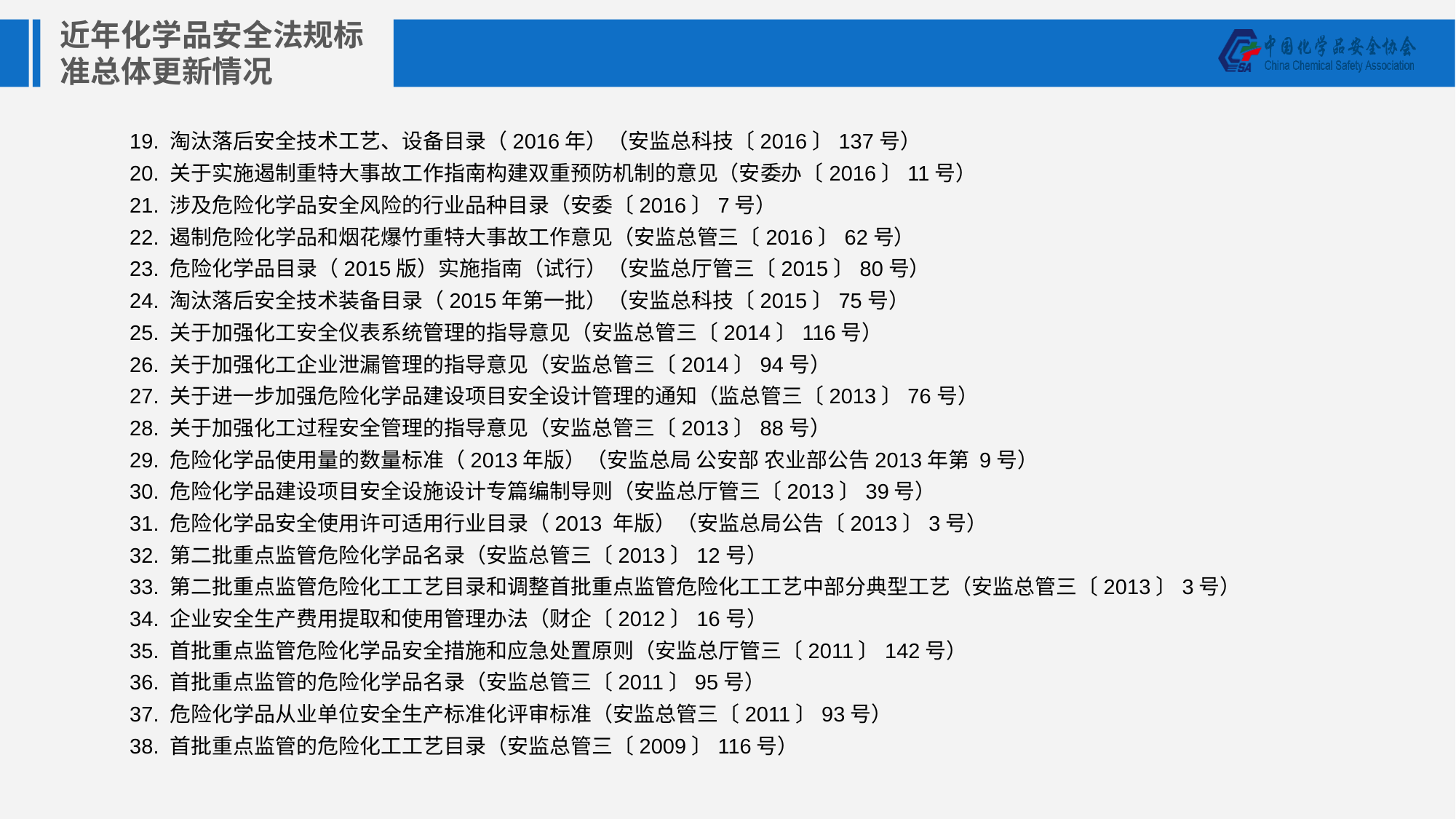

19. 淘汰落后安全技术工艺、设备目录（2016年）（安监总科技〔2016〕137号）
20. 关于实施遏制重特大事故工作指南构建双重预防机制的意见（安委办〔2016〕11号）
21. 涉及危险化学品安全风险的行业品种目录（安委〔2016〕7号）
22. 遏制危险化学品和烟花爆竹重特大事故工作意见（安监总管三〔2016〕62号）
23. 危险化学品目录（2015版）实施指南（试行）（安监总厅管三〔2015〕80号）
24. 淘汰落后安全技术装备目录（2015年第一批）（安监总科技〔2015〕75号）
25. 关于加强化工安全仪表系统管理的指导意见（安监总管三〔2014〕116号）
26. 关于加强化工企业泄漏管理的指导意见（安监总管三〔2014〕94号）
27. 关于进一步加强危险化学品建设项目安全设计管理的通知（监总管三〔2013〕76号）
28. 关于加强化工过程安全管理的指导意见（安监总管三〔2013〕88号）
29. 危险化学品使用量的数量标准（2013年版）（安监总局 公安部 农业部公告2013年第 9号）
30. 危险化学品建设项目安全设施设计专篇编制导则（安监总厅管三〔2013〕39号）
31. 危险化学品安全使用许可适用行业目录（2013 年版）（安监总局公告〔2013〕3号）
32. 第二批重点监管危险化学品名录（安监总管三〔2013〕12号）
33. 第二批重点监管危险化工工艺目录和调整首批重点监管危险化工工艺中部分典型工艺（安监总管三〔2013〕3号）
34. 企业安全生产费用提取和使用管理办法（财企〔2012〕16号）
35. 首批重点监管危险化学品安全措施和应急处置原则（安监总厅管三〔2011〕142号）
36. 首批重点监管的危险化学品名录（安监总管三〔2011〕95号）
37. 危险化学品从业单位安全生产标准化评审标准（安监总管三〔2011〕93号）
38. 首批重点监管的危险化工工艺目录（安监总管三〔2009〕116号）